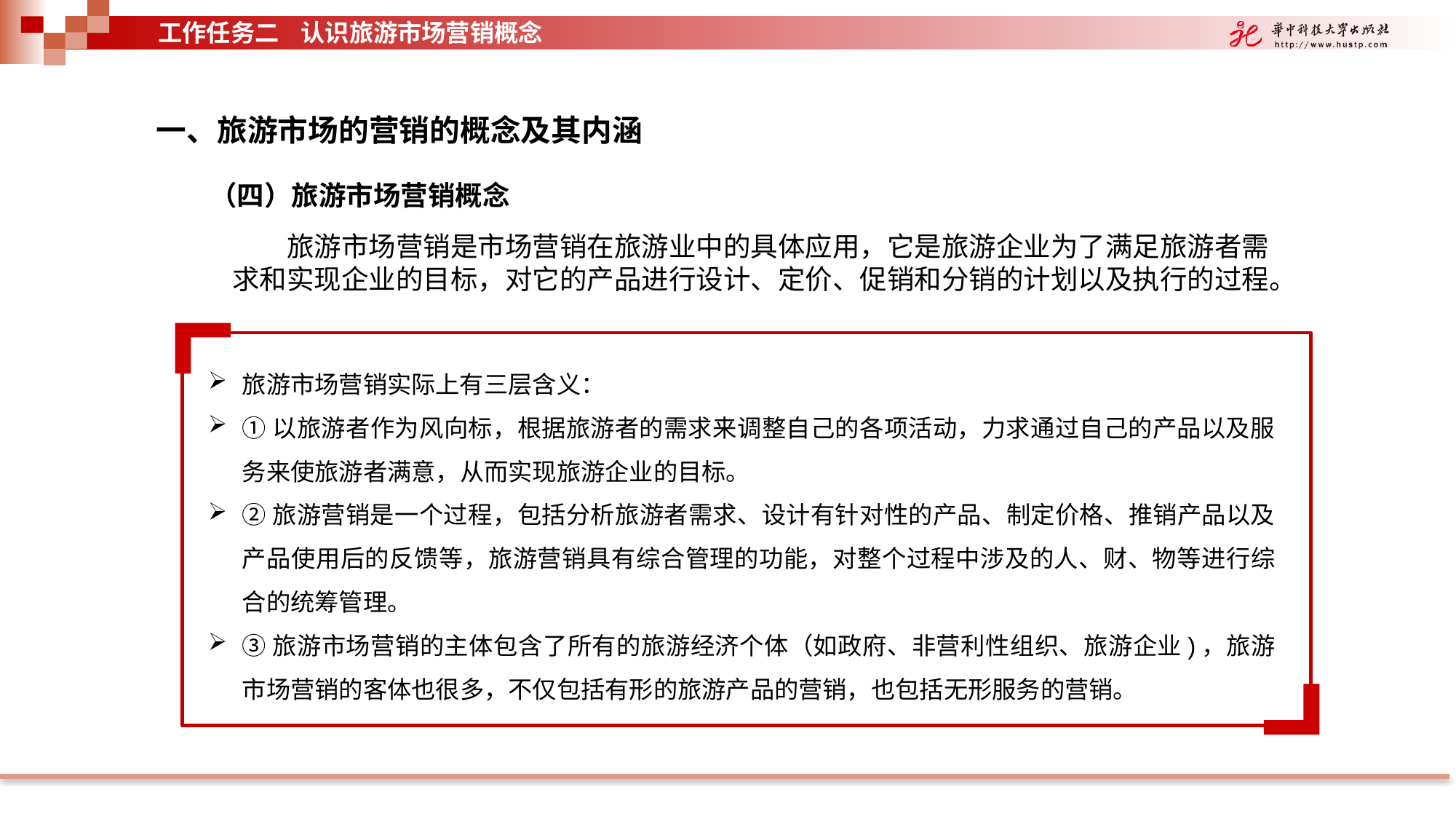

工作任务二    认识旅游市场营销概念
一、旅游市场的营销的概念及其内涵
（四）旅游市场营销概念
旅游市场营销是市场营销在旅游业中的具体应用，它是旅游企业为了满足旅游者需求和实现企业的目标，对它的产品进行设计、定价、促销和分销的计划以及执行的过程。

旅游市场营销实际上有三层含义：
①以旅游者作为风向标，根据旅游者的需求来调整自己的各项活动，力求通过自己的产品以及服务来使旅游者满意，从而实现旅游企业的目标。
②旅游营销是一个过程，包括分析旅游者需求、设计有针对性的产品、制定价格、推销产品以及产品使用后的反馈等，旅游营销具有综合管理的功能，对整个过程中涉及的人、财、物等进行综合的统筹管理。
③旅游市场营销的主体包含了所有的旅游经济个体（如政府、非营利性组织、旅游企业)，旅游市场营销的客体也很多，不仅包括有形的旅游产品的营销，也包括无形服务的营销。